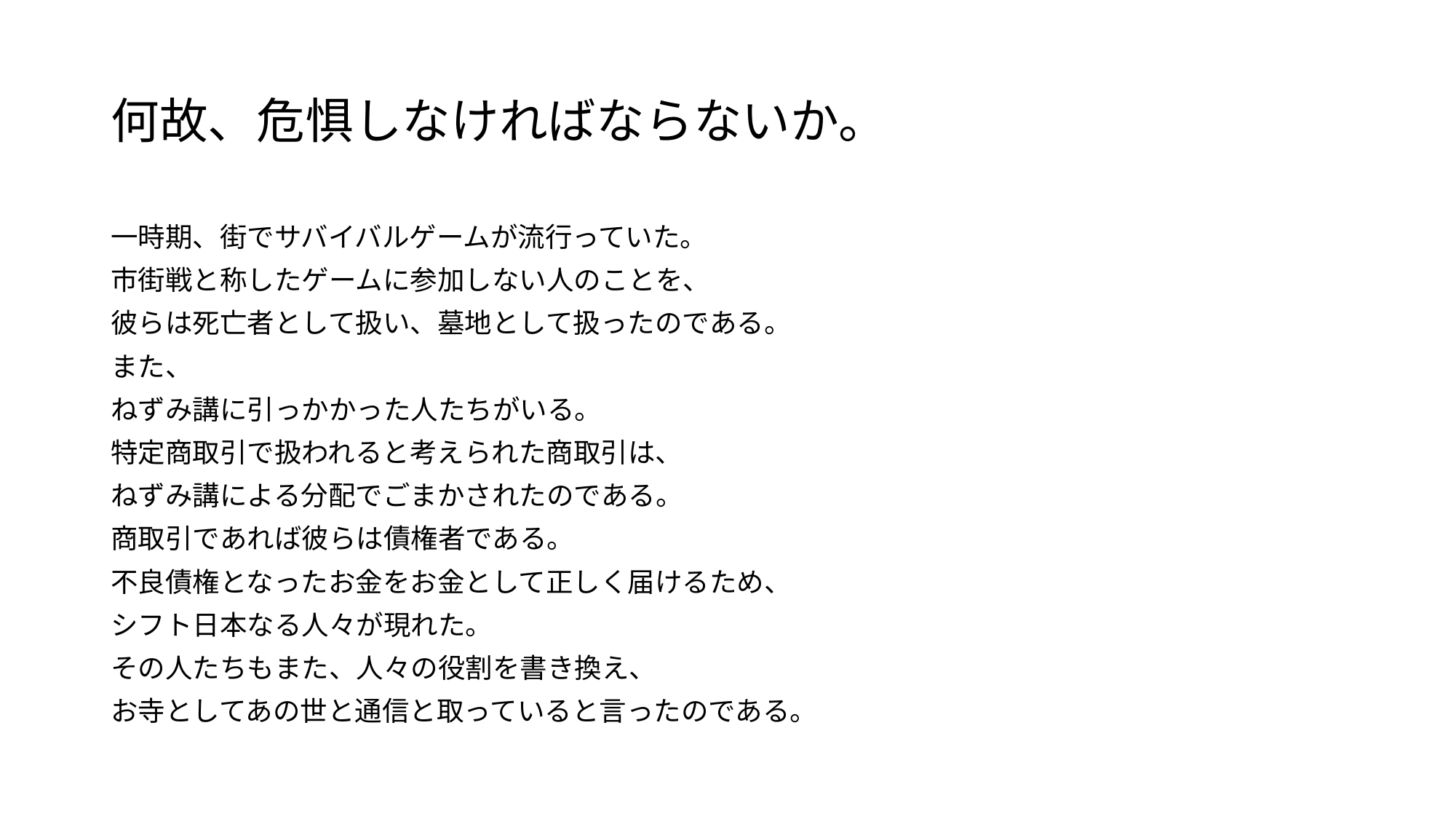

# 何故、危惧しなければならないか。
一時期、街でサバイバルゲームが流行っていた。
市街戦と称したゲームに参加しない人のことを、
彼らは死亡者として扱い、墓地として扱ったのである。
また、
ねずみ講に引っかかった人たちがいる。
特定商取引で扱われると考えられた商取引は、
ねずみ講による分配でごまかされたのである。
商取引であれば彼らは債権者である。
不良債権となったお金をお金として正しく届けるため、
シフト日本なる人々が現れた。
その人たちもまた、人々の役割を書き換え、
お寺としてあの世と通信と取っていると言ったのである。